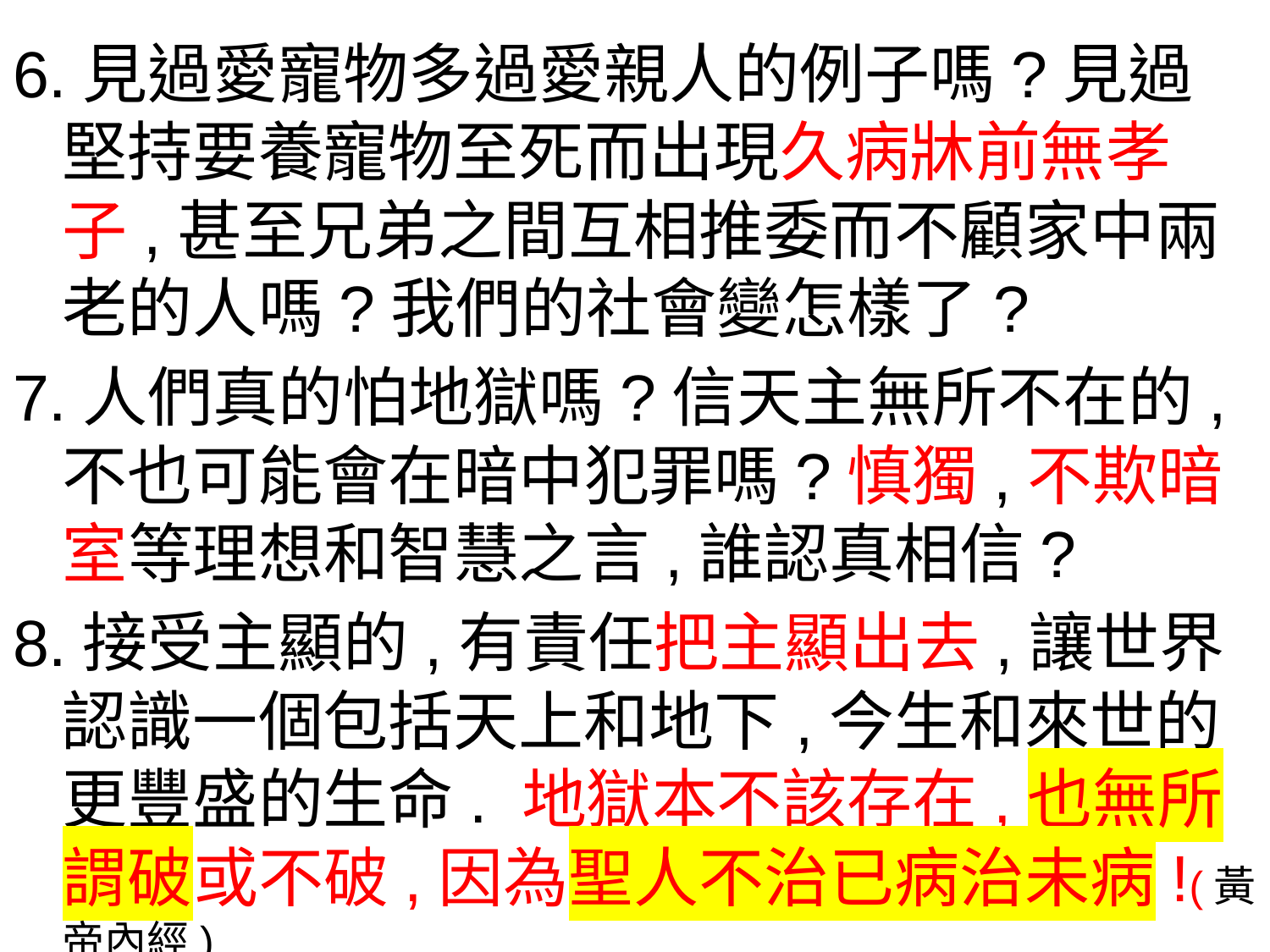

6.見過愛寵物多過愛親人的例子嗎?見過堅持要養寵物至死而出現久病牀前無孝子,甚至兄弟之間互相推委而不顧家中兩老的人嗎?我們的社會變怎樣了?
7.人們真的怕地獄嗎?信天主無所不在的,不也可能會在暗中犯罪嗎?慎獨,不欺暗室等理想和智慧之言,誰認真相信?
8.接受主顯的,有責任把主顯出去,讓世界認識一個包括天上和地下,今生和來世的更豐盛的生命. 地獄本不該存在,也無所謂破或不破,因為聖人不治已病治未病!(黃帝內經)